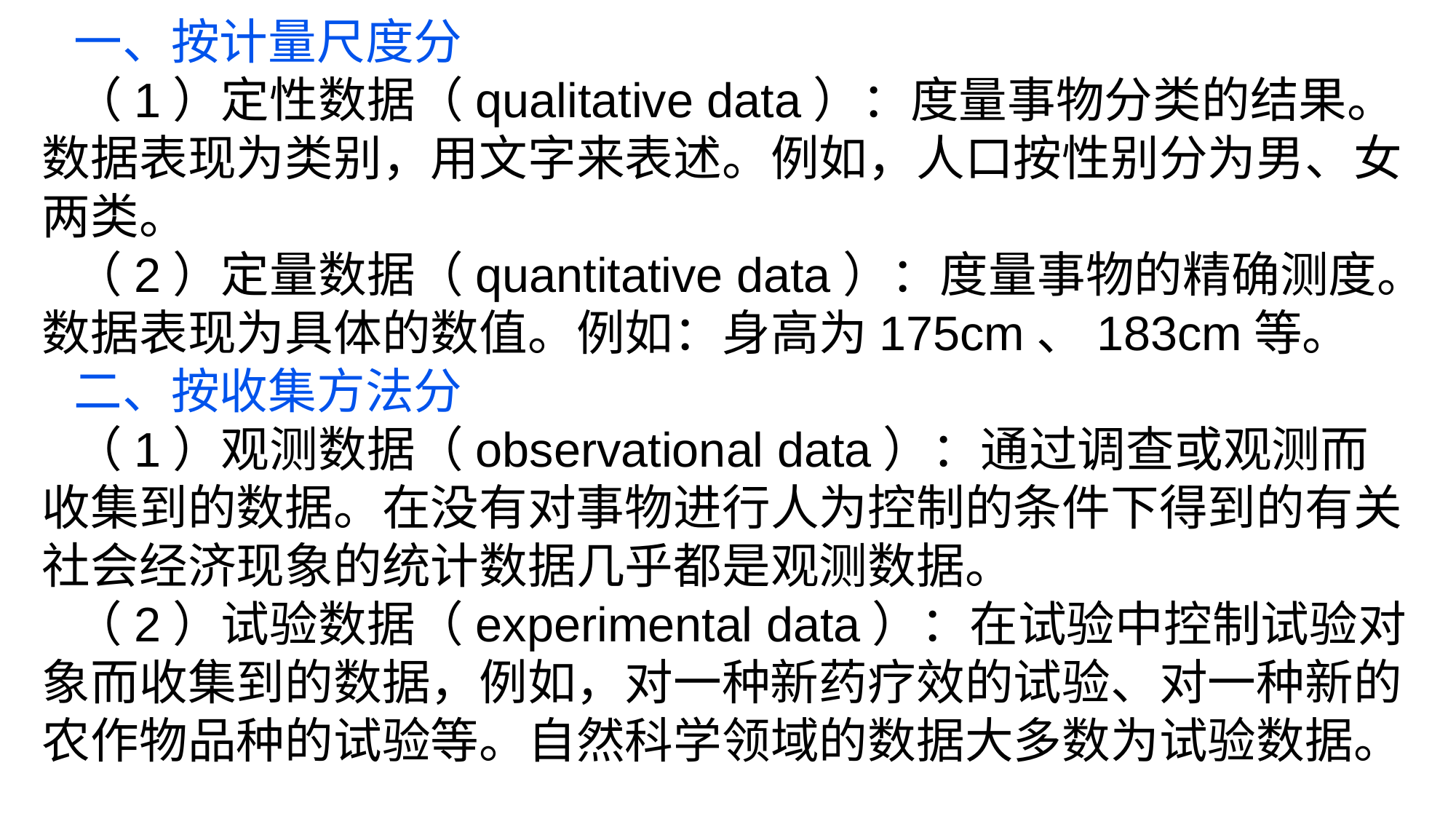

一、按计量尺度分
（1）定性数据（qualitative data）：度量事物分类的结果。数据表现为类别，用文字来表述。例如，人口按性别分为男、女两类。
（2）定量数据（quantitative data）：度量事物的精确测度。数据表现为具体的数值。例如：身高为175cm、183cm等。
二、按收集方法分
（1）观测数据（observational data）：通过调查或观测而收集到的数据。在没有对事物进行人为控制的条件下得到的有关社会经济现象的统计数据几乎都是观测数据。
（2）试验数据（experimental data）：在试验中控制试验对象而收集到的数据，例如，对一种新药疗效的试验、对一种新的农作物品种的试验等。自然科学领域的数据大多数为试验数据。